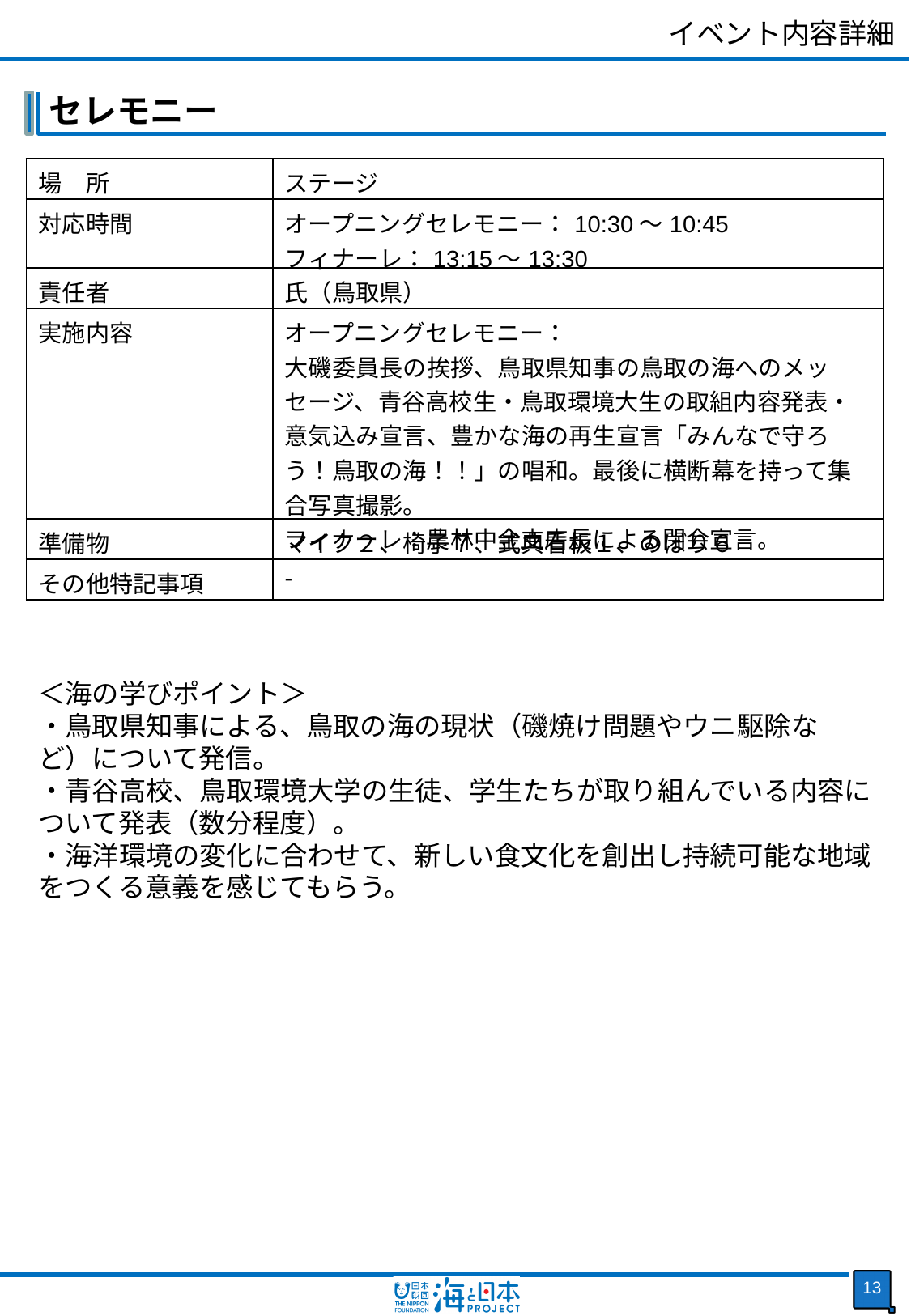

イベント内容詳細
セレモニー

| 場　所 | ステージ |
| --- | --- |
| 対応時間 | オープニングセレモニー：10:30～10:45 フィナーレ：13:15～13:30 |
| 責任者 | 氏（鳥取県） |
| 実施内容 | オープニングセレモニー： 大磯委員長の挨拶、鳥取県知事の鳥取の海へのメッセージ、青谷高校生・鳥取環境大生の取組内容発表・意気込み宣言、豊かな海の再生宣言「みんなで守ろう！鳥取の海！！」の唱和。最後に横断幕を持って集合写真撮影。 フィナーレ：農林中金支店長による閉会宣言。 |
| 準備物 | マイク２、椅子７、式典看板１、のぼり６ |
| その他特記事項 | - |
＜海の学びポイント＞
・鳥取県知事による、鳥取の海の現状（磯焼け問題やウニ駆除など）について発信。
・青谷高校、鳥取環境大学の生徒、学生たちが取り組んでいる内容について発表（数分程度）。
・海洋環境の変化に合わせて、新しい食文化を創出し持続可能な地域をつくる意義を感じてもらう。
13